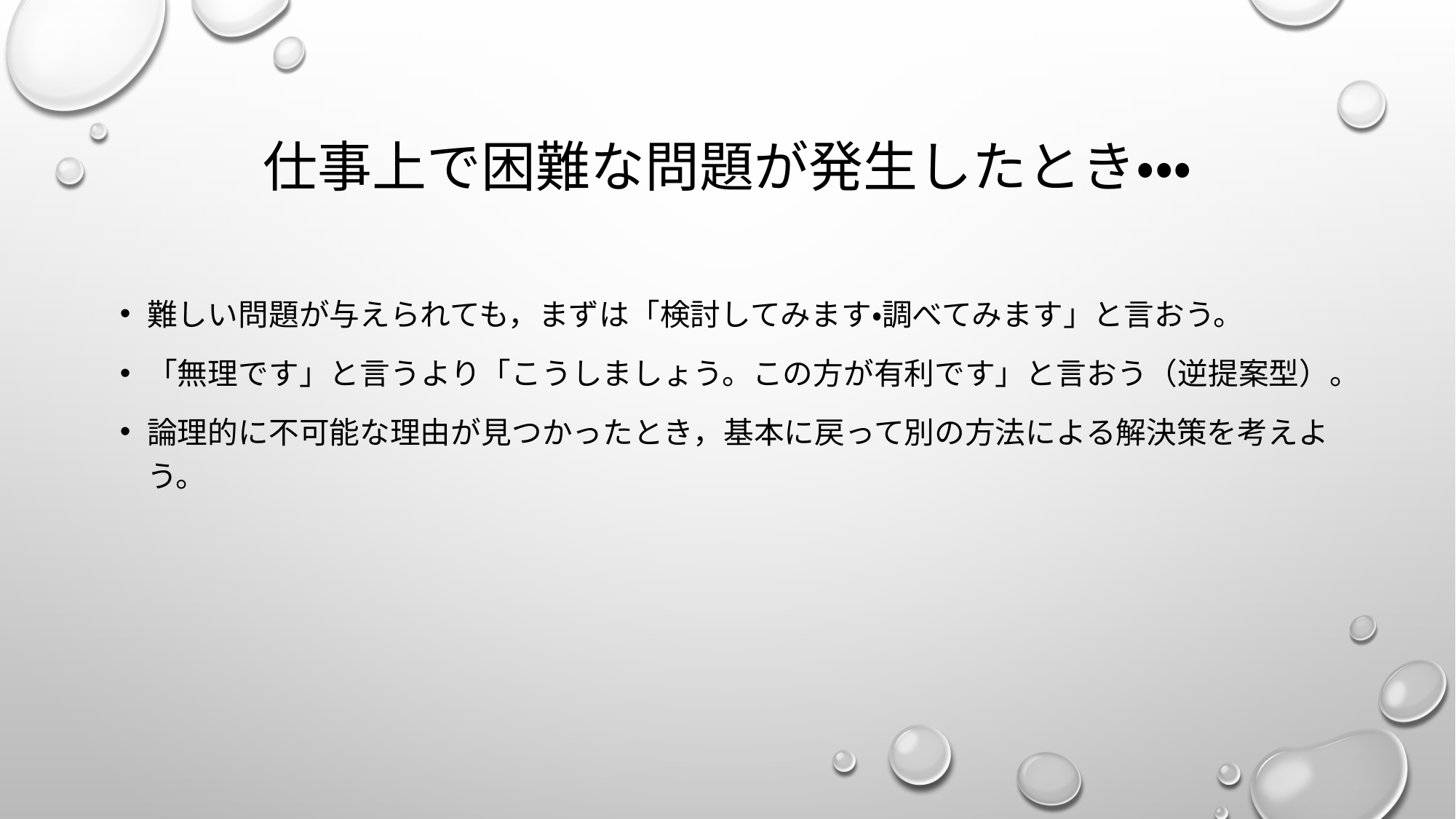

# 仕事上で困難な問題が発生したとき・・・
難しい問題が与えられても，まずは「検討してみます・調べてみます」と言おう。
「無理です」と言うより「こうしましょう。この方が有利です」と言おう（逆提案型）。
論理的に不可能な理由が見つかったとき，基本に戻って別の方法による解決策を考えよう。